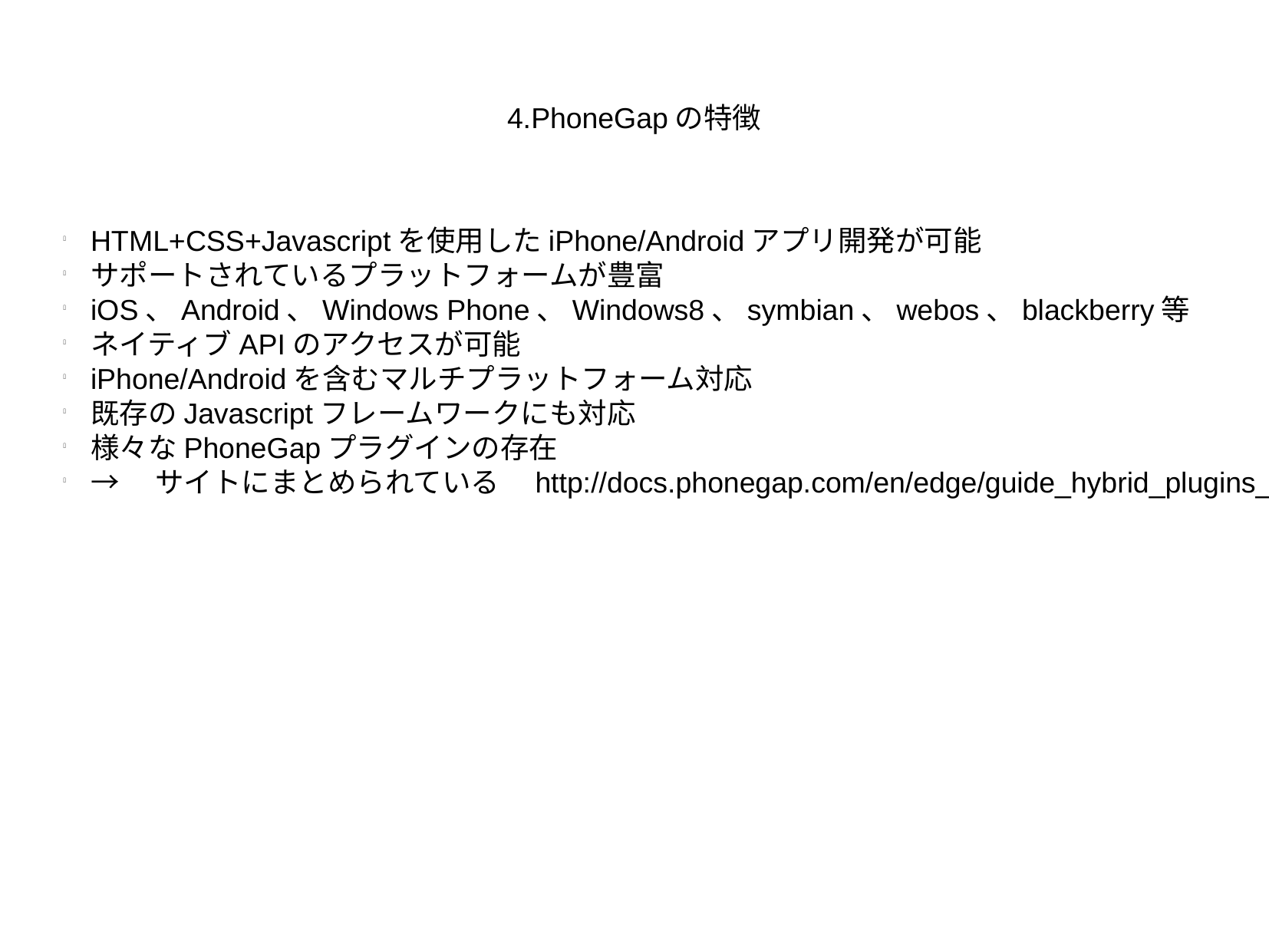

4.PhoneGapの特徴
HTML+CSS+Javascriptを使用したiPhone/Androidアプリ開発が可能
サポートされているプラットフォームが豊富
iOS、Android、Windows Phone、Windows8、symbian、webos、blackberry等
ネイティブAPIのアクセスが可能
iPhone/Androidを含むマルチプラットフォーム対応
既存のJavascriptフレームワークにも対応
様々なPhoneGapプラグインの存在
→　サイトにまとめられている　http://docs.phonegap.com/en/edge/guide_hybrid_plugins_index.md.html#Plugin%20Development%20Guide?sdid=IZXVD